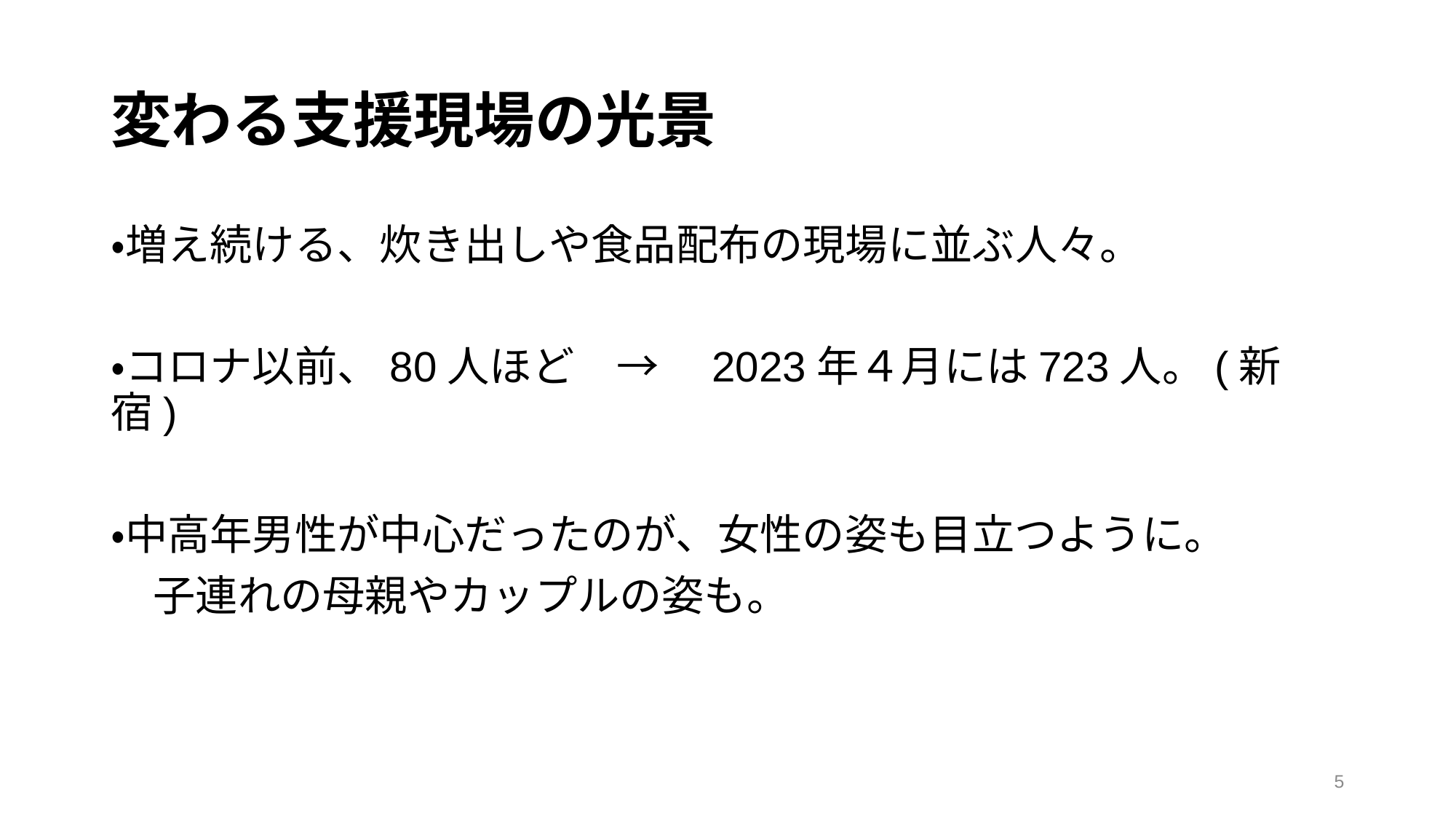

# 変わる支援現場の光景
・増え続ける、炊き出しや食品配布の現場に並ぶ人々。

・コロナ以前、80人ほど　→　2023年４月には723人。(新宿)

・中高年男性が中心だったのが、女性の姿も目立つように。
　子連れの母親やカップルの姿も。

5